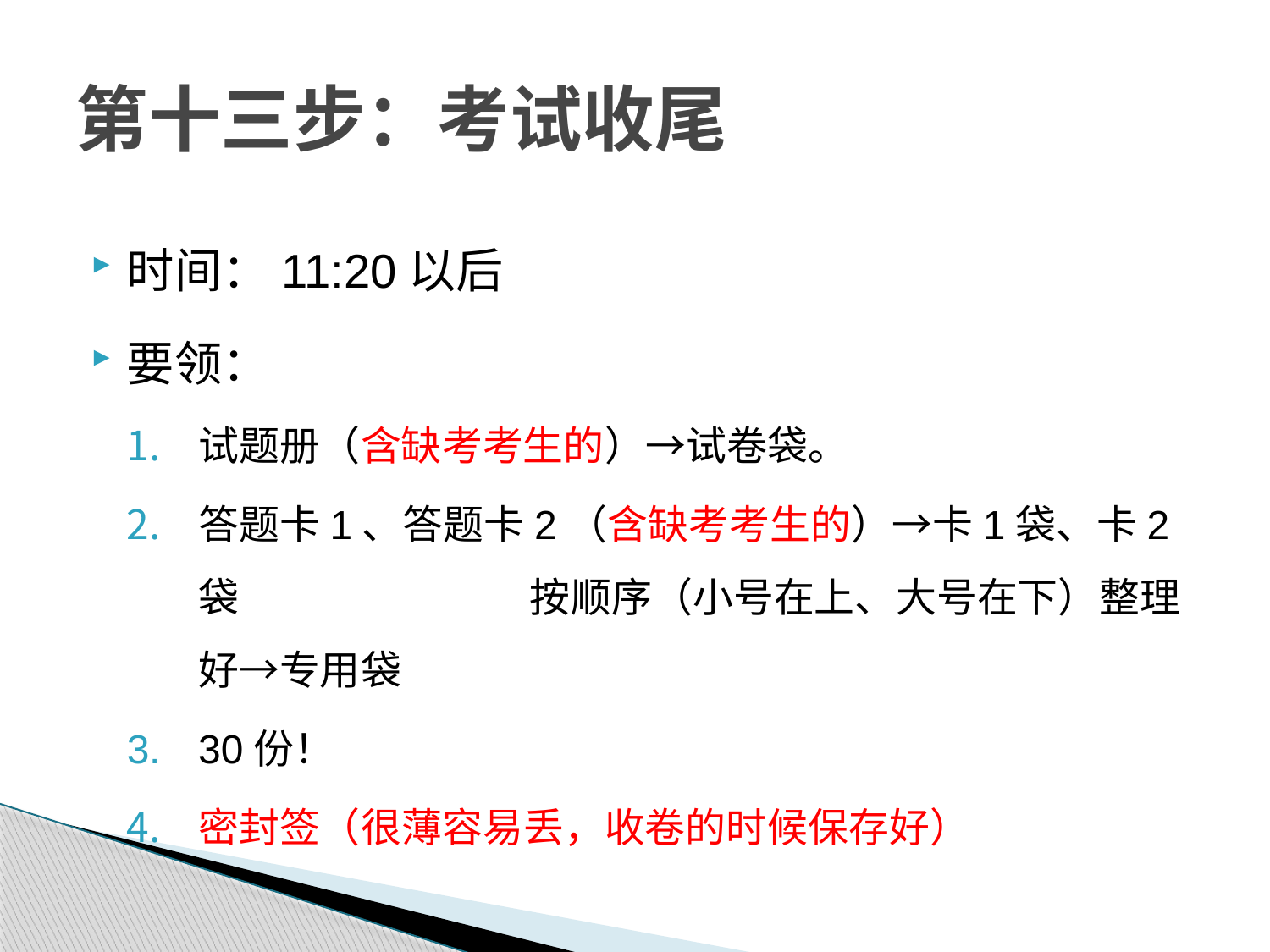

# 第十三步：考试收尾
时间：11:20以后
要领：
试题册（含缺考考生的）→试卷袋。
答题卡1、答题卡2（含缺考考生的）→卡1袋、卡2袋                                按顺序（小号在上、大号在下）整理好→专用袋
30份！
密封签（很薄容易丢，收卷的时候保存好）